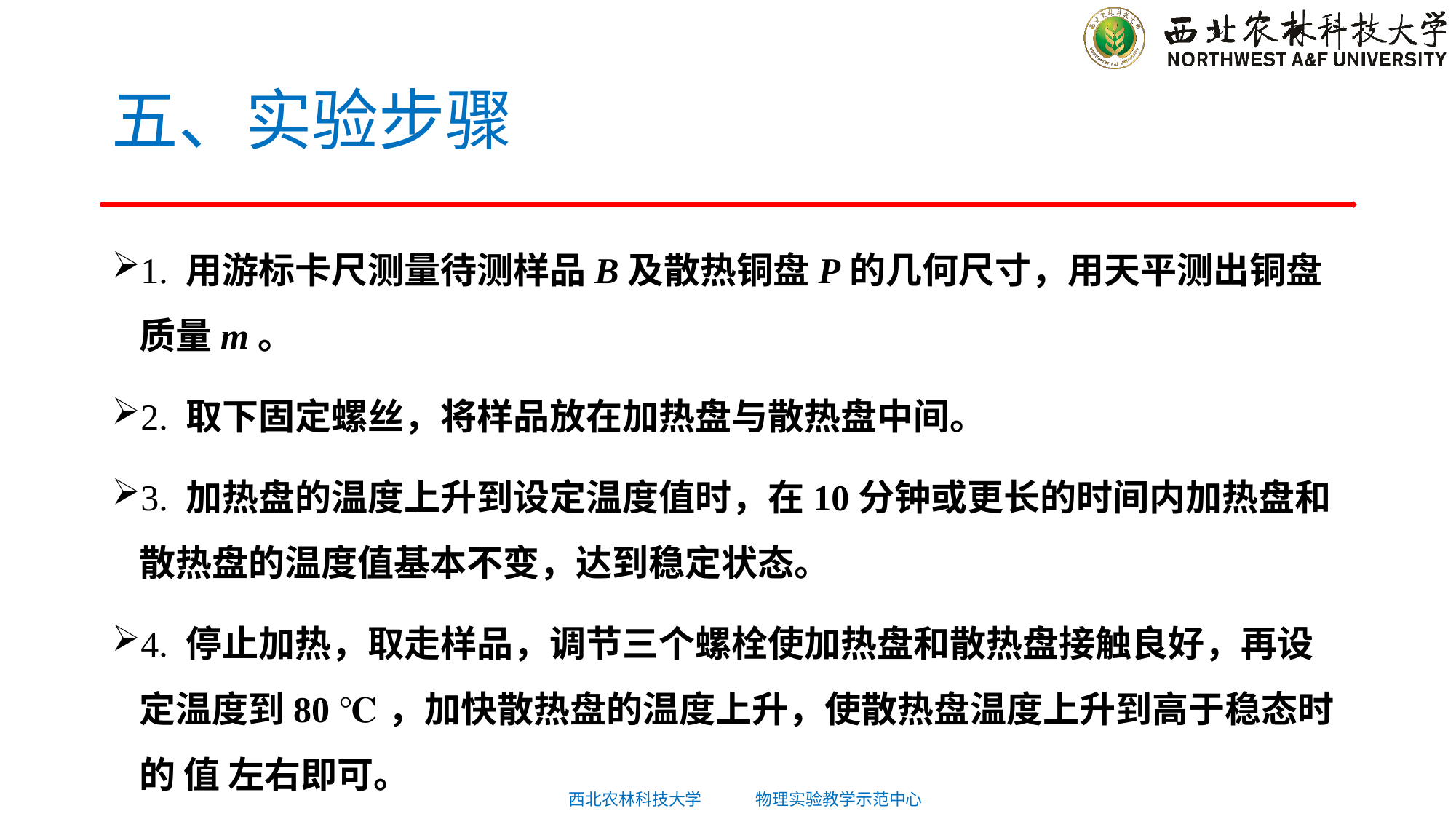

# 五、实验步骤
1. 用游标卡尺测量待测样品B及散热铜盘P的几何尺寸，用天平测出铜盘质量m。
2. 取下固定螺丝，将样品放在加热盘与散热盘中间。
3. 加热盘的温度上升到设定温度值时，在10分钟或更长的时间内加热盘和散热盘的温度值基本不变，达到稳定状态。
4. 停止加热，取走样品，调节三个螺栓使加热盘和散热盘接触良好，再设定温度到80 ℃，加快散热盘的温度上升，使散热盘温度上升到高于稳态时的 值 左右即可。